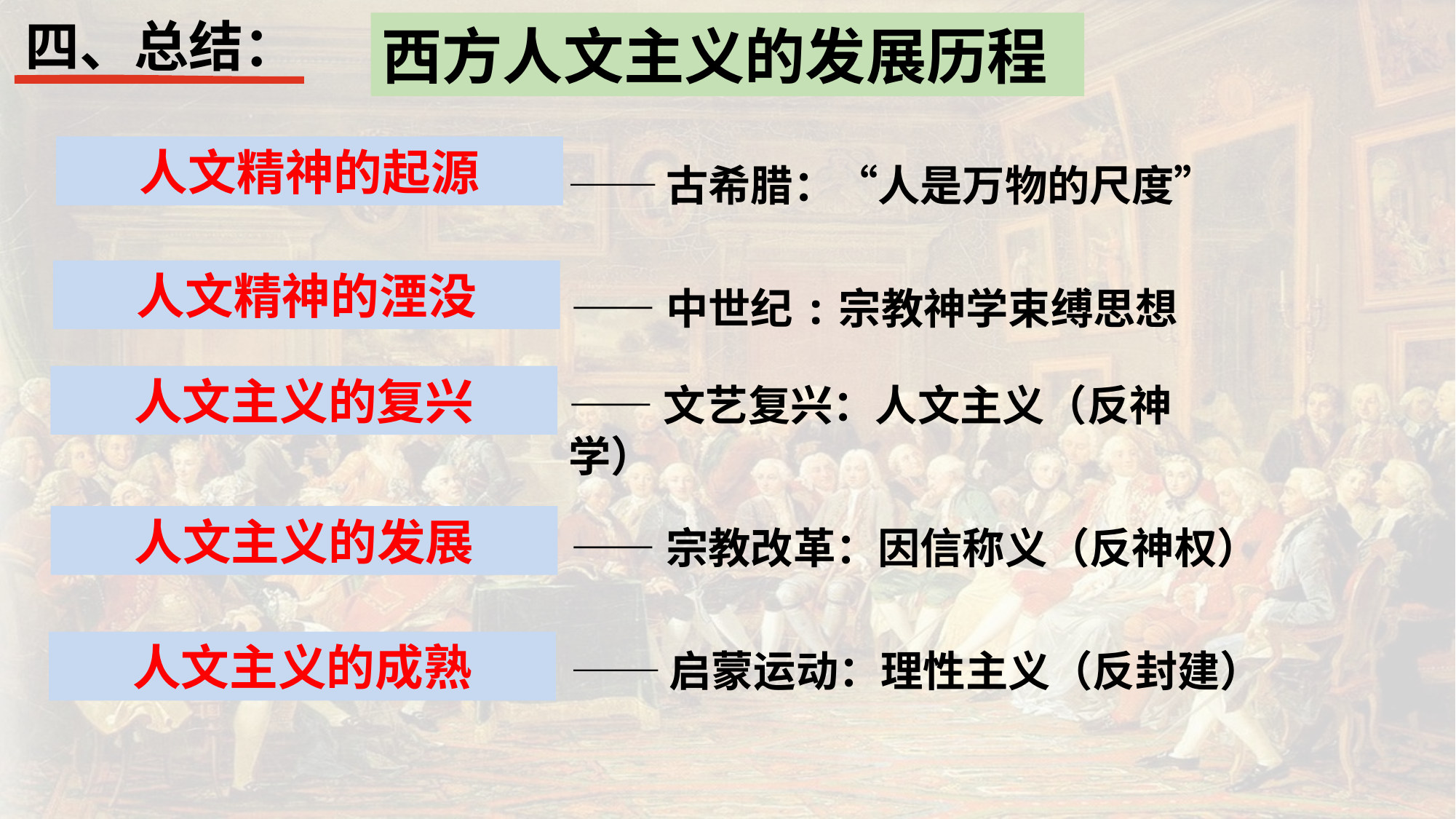

四、总结：

西方人文主义的发展历程
──古希腊：“人是万物的尺度”
人文精神的起源
——中世纪:宗教神学束缚思想
人文精神的湮没
人文主义的复兴
——文艺复兴：人文主义（反神学）
——宗教改革：因信称义（反神权）
人文主义的发展
──启蒙运动：理性主义（反封建）
人文主义的成熟